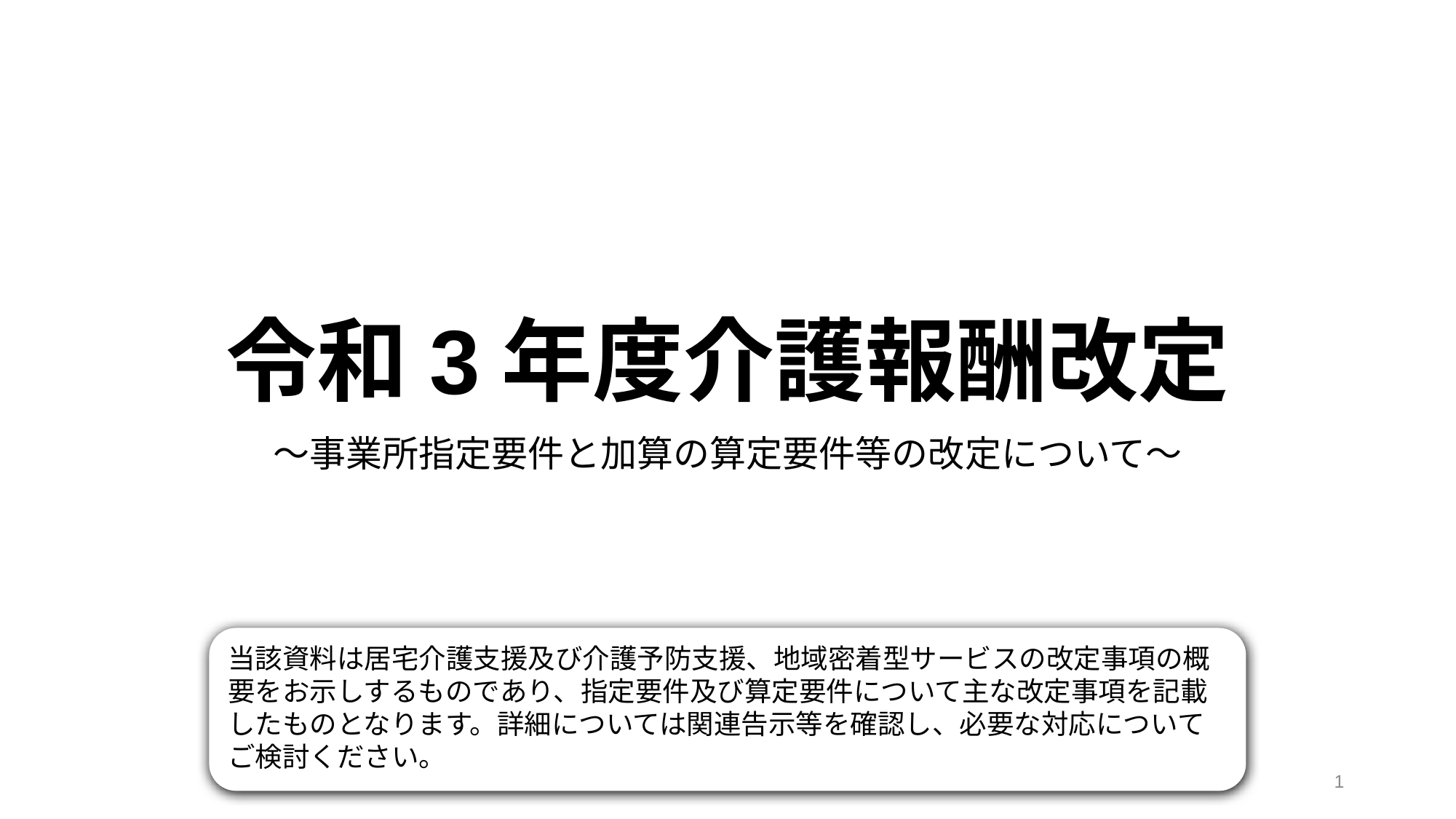

# 令和3年度介護報酬改定
～事業所指定要件と加算の算定要件等の改定について～
当該資料は居宅介護支援及び介護予防支援、地域密着型サービスの改定事項の概要をお示しするものであり、指定要件及び算定要件について主な改定事項を記載したものとなります。詳細については関連告示等を確認し、必要な対応についてご検討ください。
1